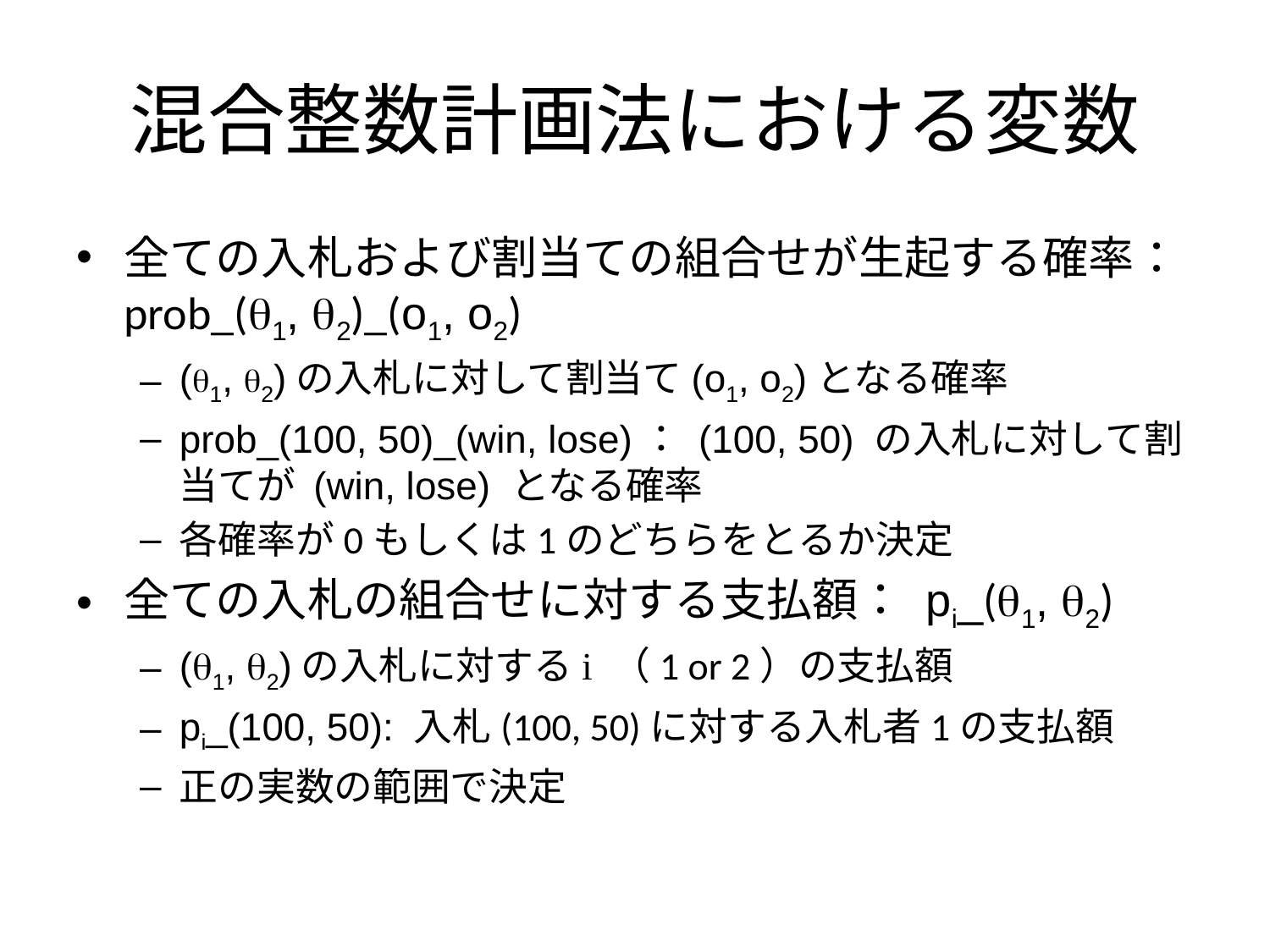

# 混合整数計画法における変数
全ての入札および割当ての組合せが生起する確率：prob_(θ1, θ2)_(o1, o2)
(θ1, θ2)の入札に対して割当て(o1, o2)となる確率
prob_(100, 50)_(win, lose)： (100, 50) の入札に対して割当てが (win, lose) となる確率
各確率が0もしくは1のどちらをとるか決定
全ての入札の組合せに対する支払額： pi_(θ1, θ2)
(θ1, θ2)の入札に対するi （1 or 2）の支払額
pi_(100, 50): 入札(100, 50)に対する入札者1の支払額
正の実数の範囲で決定